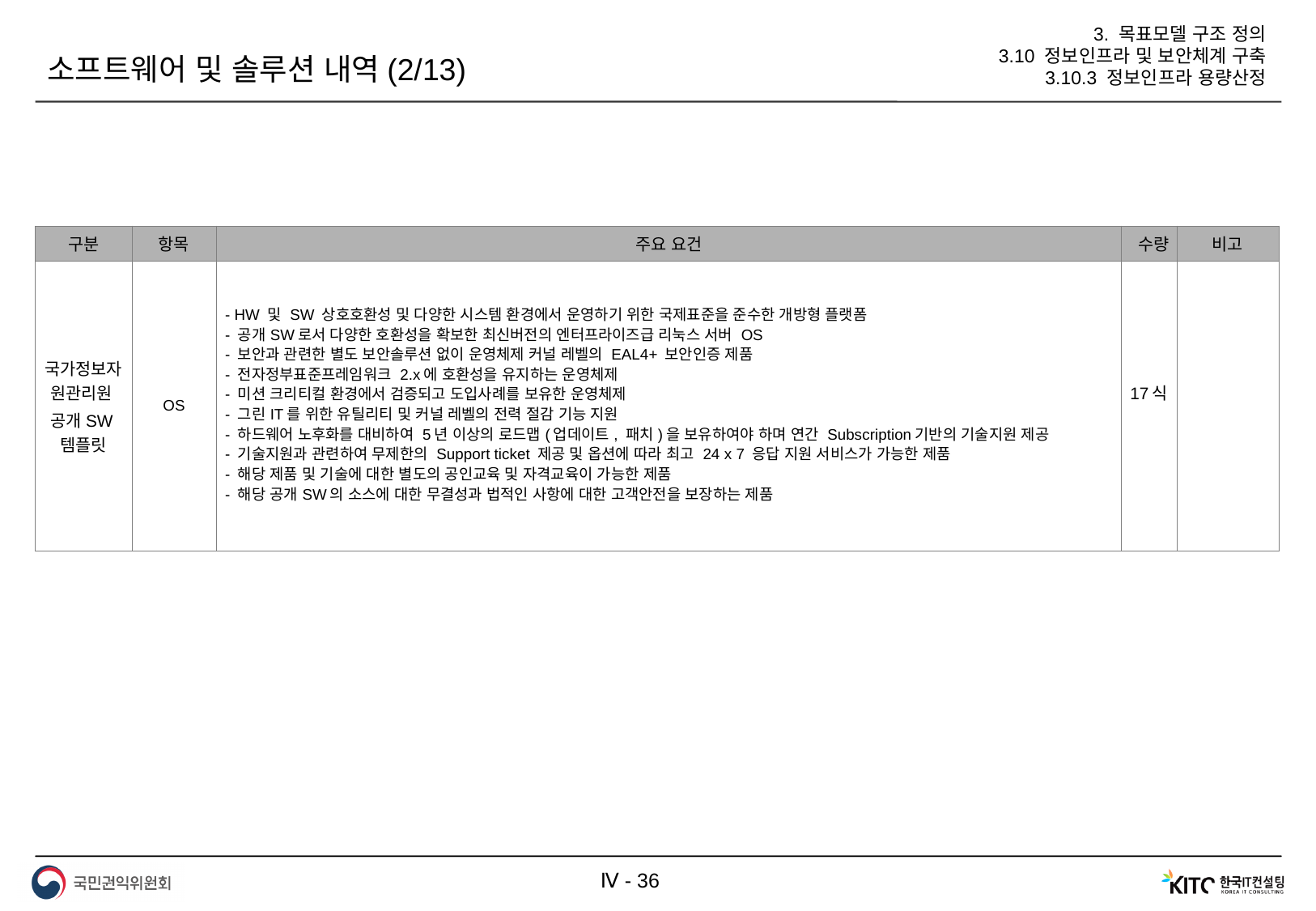

3. 목표모델 구조 정의
3.10 정보인프라 및 보안체계 구축
3.10.3 정보인프라 용량산정
소프트웨어 및 솔루션 내역(2/13)
| 구분 | 항목 | 주요 요건 | 수량 | 비고 |
| --- | --- | --- | --- | --- |
| 국가정보자원관리원 공개SW템플릿 | OS | - HW 및 SW 상호호환성 및 다양한 시스템 환경에서 운영하기 위한 국제표준을 준수한 개방형 플랫폼 - 공개SW로서 다양한 호환성을 확보한 최신버전의 엔터프라이즈급 리눅스 서버 OS - 보안과 관련한 별도 보안솔루션 없이 운영체제 커널 레벨의 EAL4+ 보안인증 제품 - 전자정부표준프레임워크 2.x에 호환성을 유지하는 운영체제 - 미션 크리티컬 환경에서 검증되고 도입사례를 보유한 운영체제 - 그린IT를 위한 유틸리티 및 커널 레벨의 전력 절감 기능 지원 - 하드웨어 노후화를 대비하여 5년 이상의 로드맵(업데이트, 패치)을 보유하여야 하며 연간 Subscription기반의 기술지원 제공 - 기술지원과 관련하여 무제한의 Support ticket 제공 및 옵션에 따라 최고 24 x 7 응답 지원 서비스가 가능한 제품 - 해당 제품 및 기술에 대한 별도의 공인교육 및 자격교육이 가능한 제품 - 해당 공개SW의 소스에 대한 무결성과 법적인 사항에 대한 고객안전을 보장하는 제품 | 17식 |  |